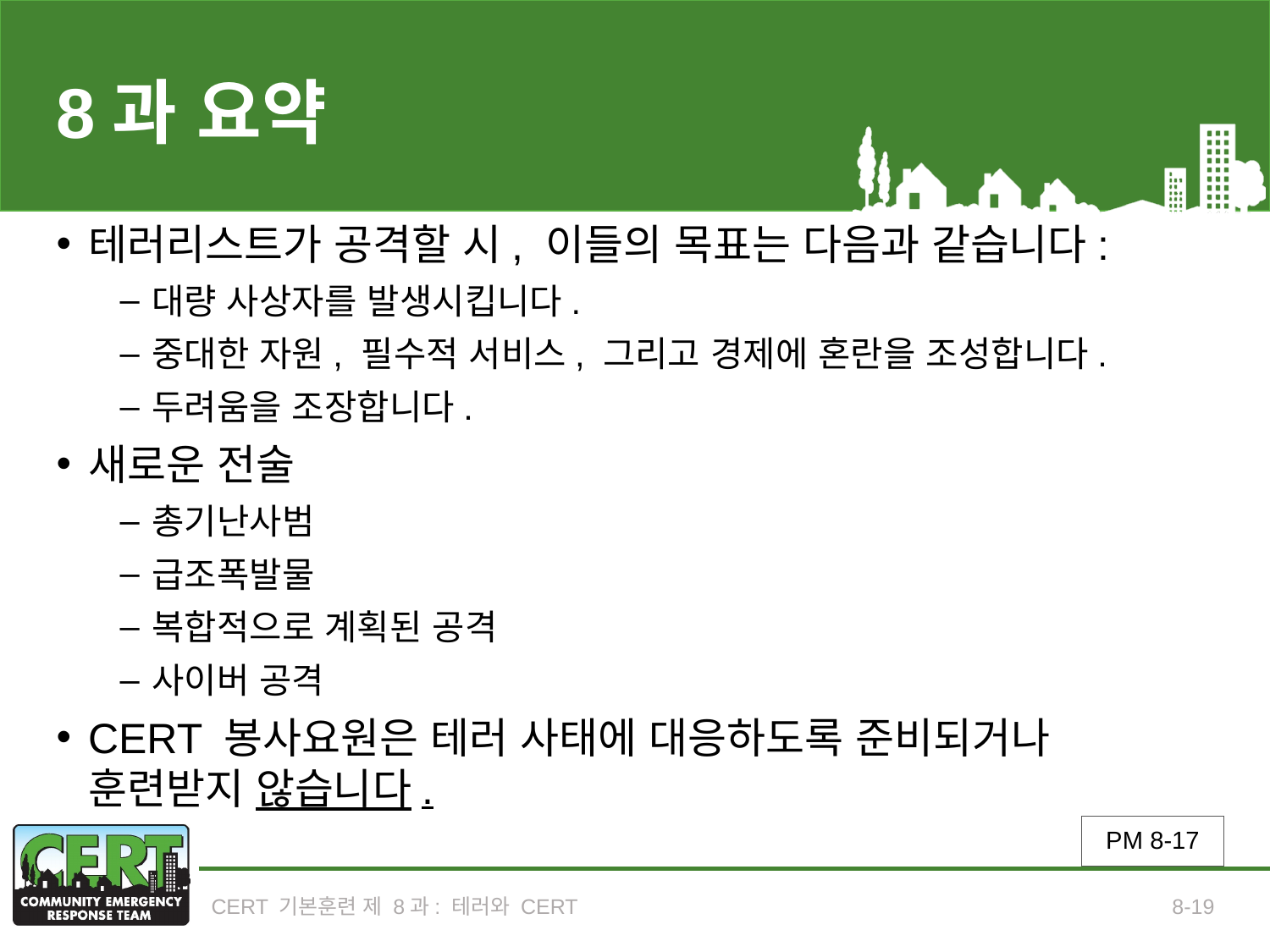

# 8과 요약
테러리스트가 공격할 시, 이들의 목표는 다음과 같습니다:
대량 사상자를 발생시킵니다.
중대한 자원, 필수적 서비스, 그리고 경제에 혼란을 조성합니다.
두려움을 조장합니다.
새로운 전술
총기난사범
급조폭발물
복합적으로 계획된 공격
사이버 공격
CERT 봉사요원은 테러 사태에 대응하도록 준비되거나 훈련받지 않습니다.
PM 8-17
CERT 기본훈련 제 8과: 테러와 CERT
8-19